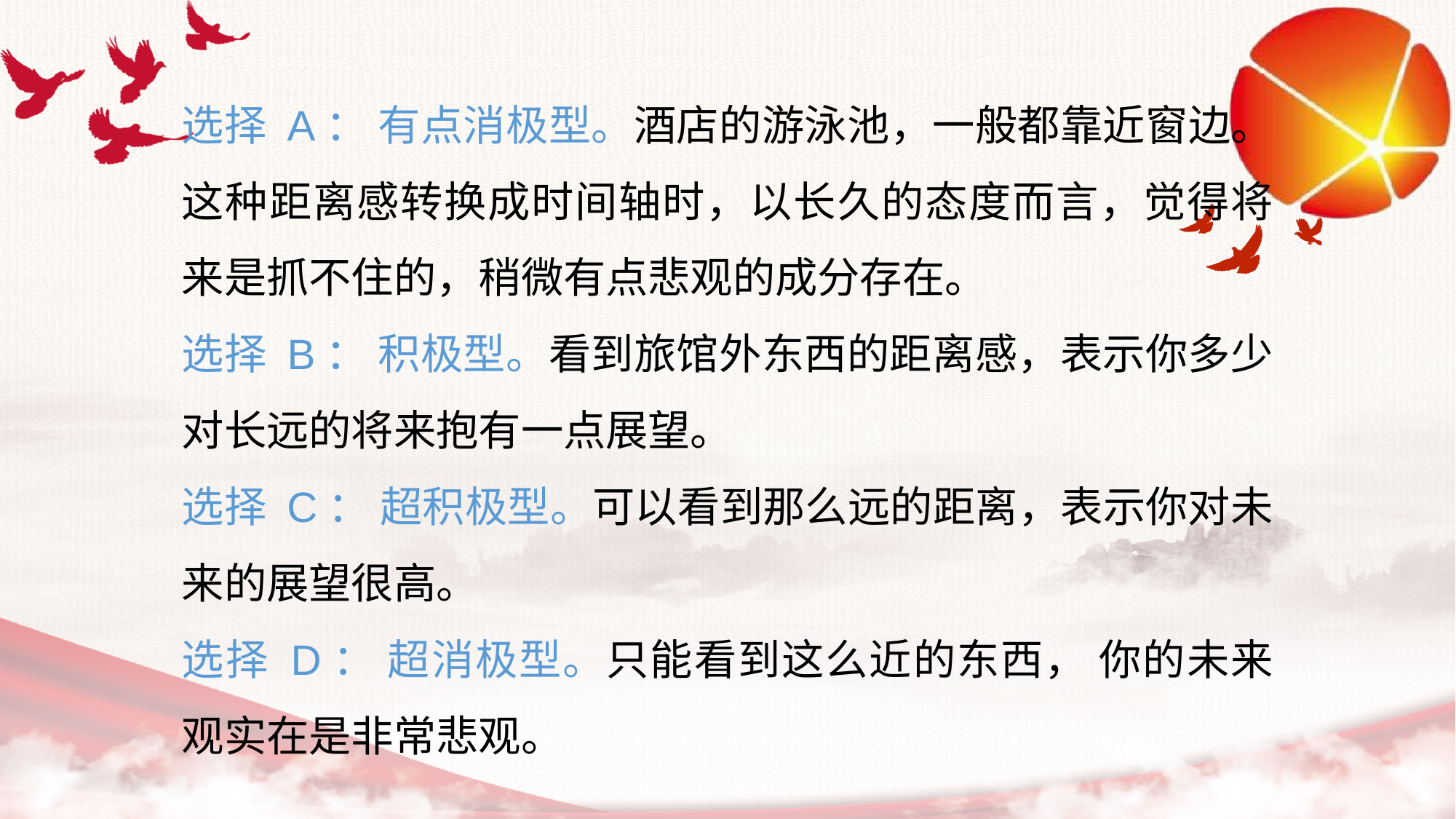

选择 A： 有点消极型。酒店的游泳池，一般都靠近窗边。这种距离感转换成时间轴时，以长久的态度而言，觉得将来是抓不住的，稍微有点悲观的成分存在。
选择 B： 积极型。看到旅馆外东西的距离感，表示你多少对长远的将来抱有一点展望。
选择 C： 超积极型。可以看到那么远的距离，表示你对未来的展望很高。
选择 D： 超消极型。只能看到这么近的东西， 你的未来观实在是非常悲观。